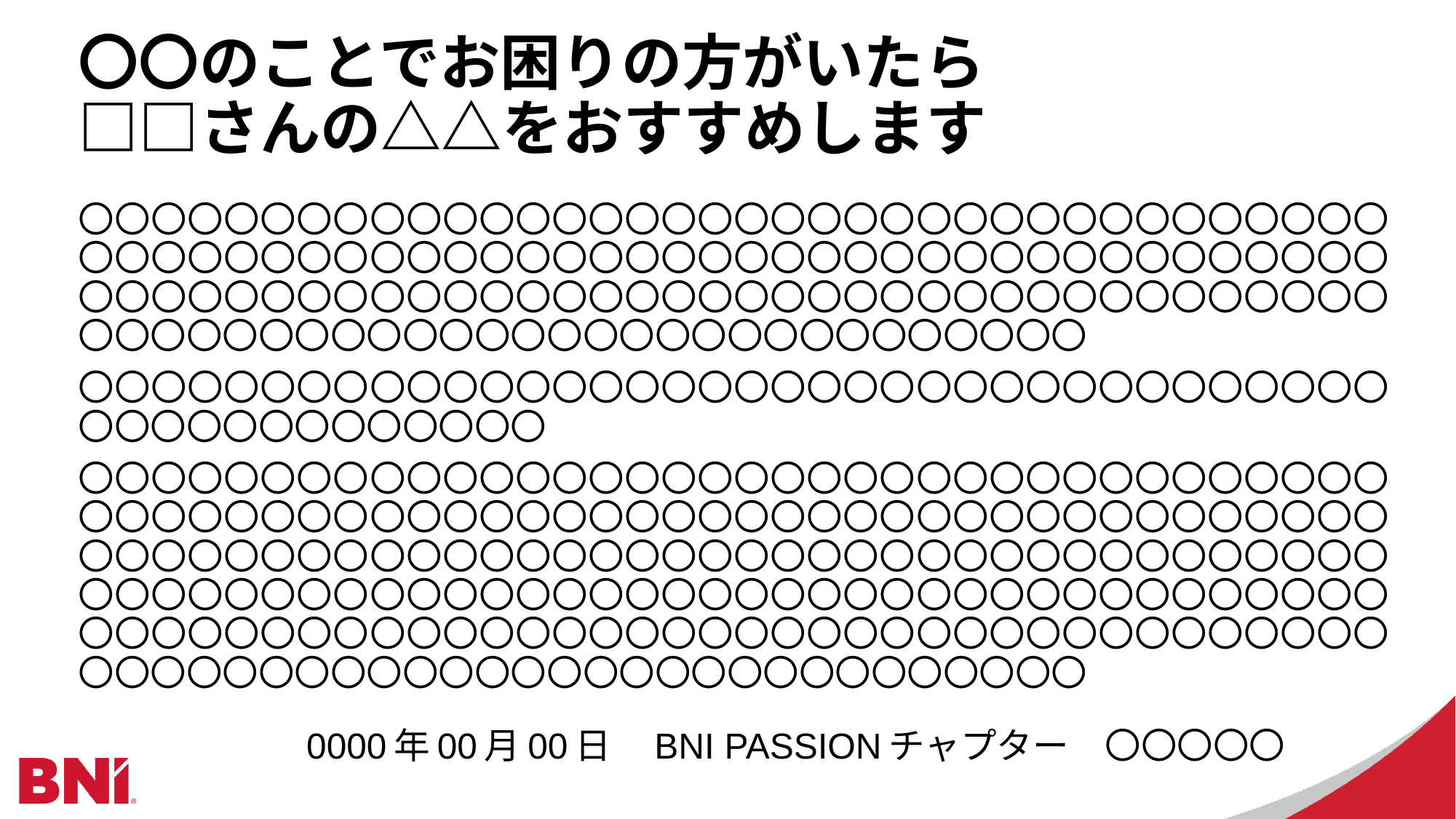

# 〇〇のことでお困りの方がいたら □□さんの△△をおすすめします
〇〇〇〇〇〇〇〇〇〇〇〇〇〇〇〇〇〇〇〇〇〇〇〇〇〇〇〇〇〇〇〇〇〇〇〇〇〇〇〇〇〇〇〇〇〇〇〇〇〇〇〇〇〇〇〇〇〇〇〇〇〇〇〇〇〇〇〇〇〇〇〇〇〇〇〇〇〇〇〇〇〇〇〇〇〇〇〇〇〇〇〇〇〇〇〇〇〇〇〇〇〇〇〇〇〇〇〇〇〇〇〇〇〇〇〇〇〇〇〇〇〇〇〇〇〇〇〇〇〇〇〇〇〇〇〇
〇〇〇〇〇〇〇〇〇〇〇〇〇〇〇〇〇〇〇〇〇〇〇〇〇〇〇〇〇〇〇〇〇〇〇〇〇〇〇〇〇〇〇〇〇〇〇〇〇
〇〇〇〇〇〇〇〇〇〇〇〇〇〇〇〇〇〇〇〇〇〇〇〇〇〇〇〇〇〇〇〇〇〇〇〇〇〇〇〇〇〇〇〇〇〇〇〇〇〇〇〇〇〇〇〇〇〇〇〇〇〇〇〇〇〇〇〇〇〇〇〇〇〇〇〇〇〇〇〇〇〇〇〇〇〇〇〇〇〇〇〇〇〇〇〇〇〇〇〇〇〇〇〇〇〇〇〇〇〇〇〇〇〇〇〇〇〇〇〇〇〇〇〇〇〇〇〇〇〇〇〇〇〇〇〇〇〇〇〇〇〇〇〇〇〇〇〇〇〇〇〇〇〇〇〇〇〇〇〇〇〇〇〇〇〇〇〇〇〇〇〇〇〇〇〇〇〇〇〇〇〇〇〇〇〇〇〇〇〇〇〇〇〇〇〇〇〇〇〇〇〇〇〇〇〇〇〇
0000年00月00日　BNI PASSIONチャプター　〇〇〇〇〇